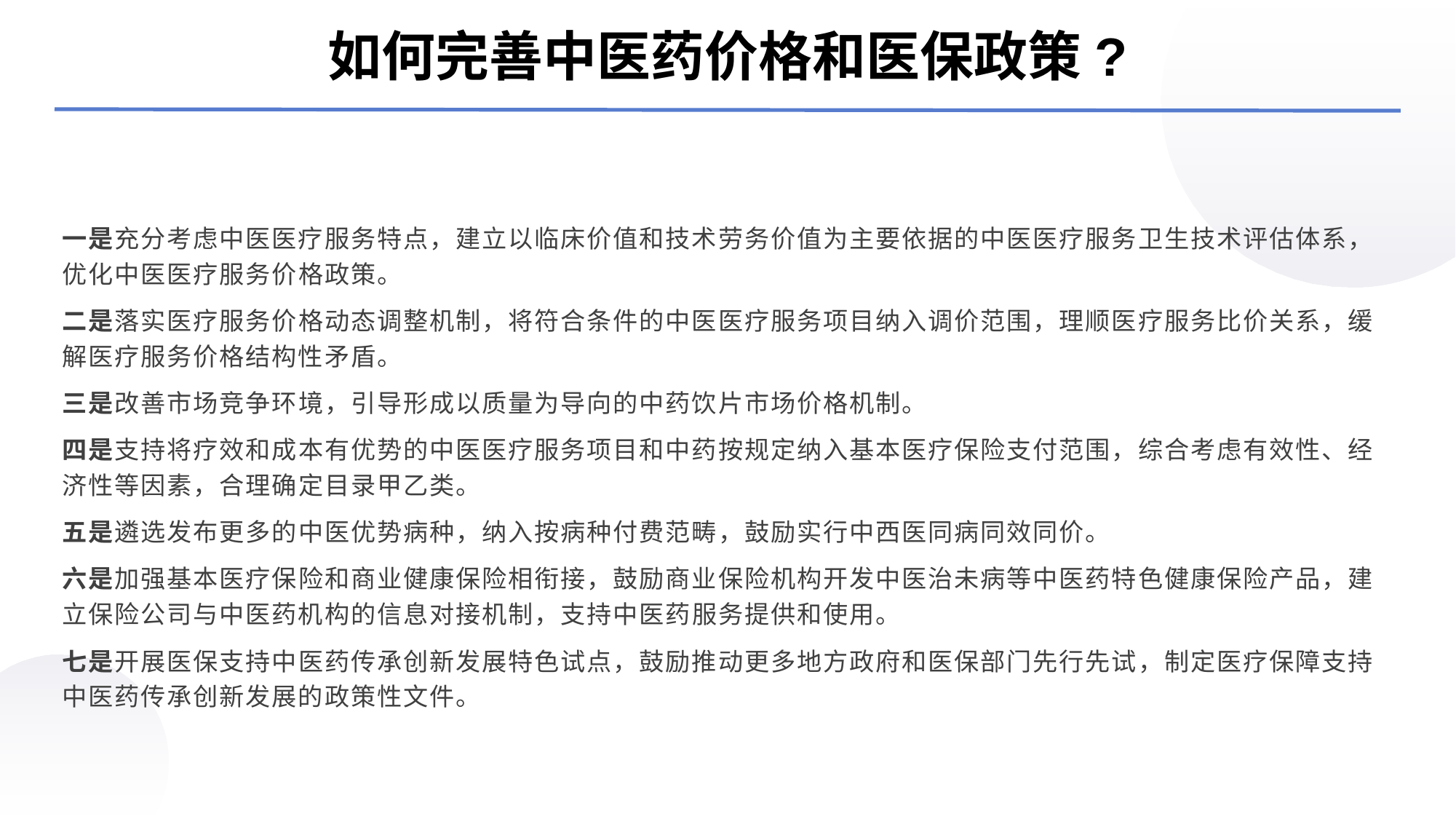

如何完善中医药价格和医保政策?
一是充分考虑中医医疗服务特点，建立以临床价值和技术劳务价值为主要依据的中医医疗服务卫生技术评估体系，优化中医医疗服务价格政策。
二是落实医疗服务价格动态调整机制，将符合条件的中医医疗服务项目纳入调价范围，理顺医疗服务比价关系，缓解医疗服务价格结构性矛盾。
三是改善市场竞争环境，引导形成以质量为导向的中药饮片市场价格机制。
四是支持将疗效和成本有优势的中医医疗服务项目和中药按规定纳入基本医疗保险支付范围，综合考虑有效性、经济性等因素，合理确定目录甲乙类。
五是遴选发布更多的中医优势病种，纳入按病种付费范畴，鼓励实行中西医同病同效同价。
六是加强基本医疗保险和商业健康保险相衔接，鼓励商业保险机构开发中医治未病等中医药特色健康保险产品，建立保险公司与中医药机构的信息对接机制，支持中医药服务提供和使用。
七是开展医保支持中医药传承创新发展特色试点，鼓励推动更多地方政府和医保部门先行先试，制定医疗保障支持中医药传承创新发展的政策性文件。